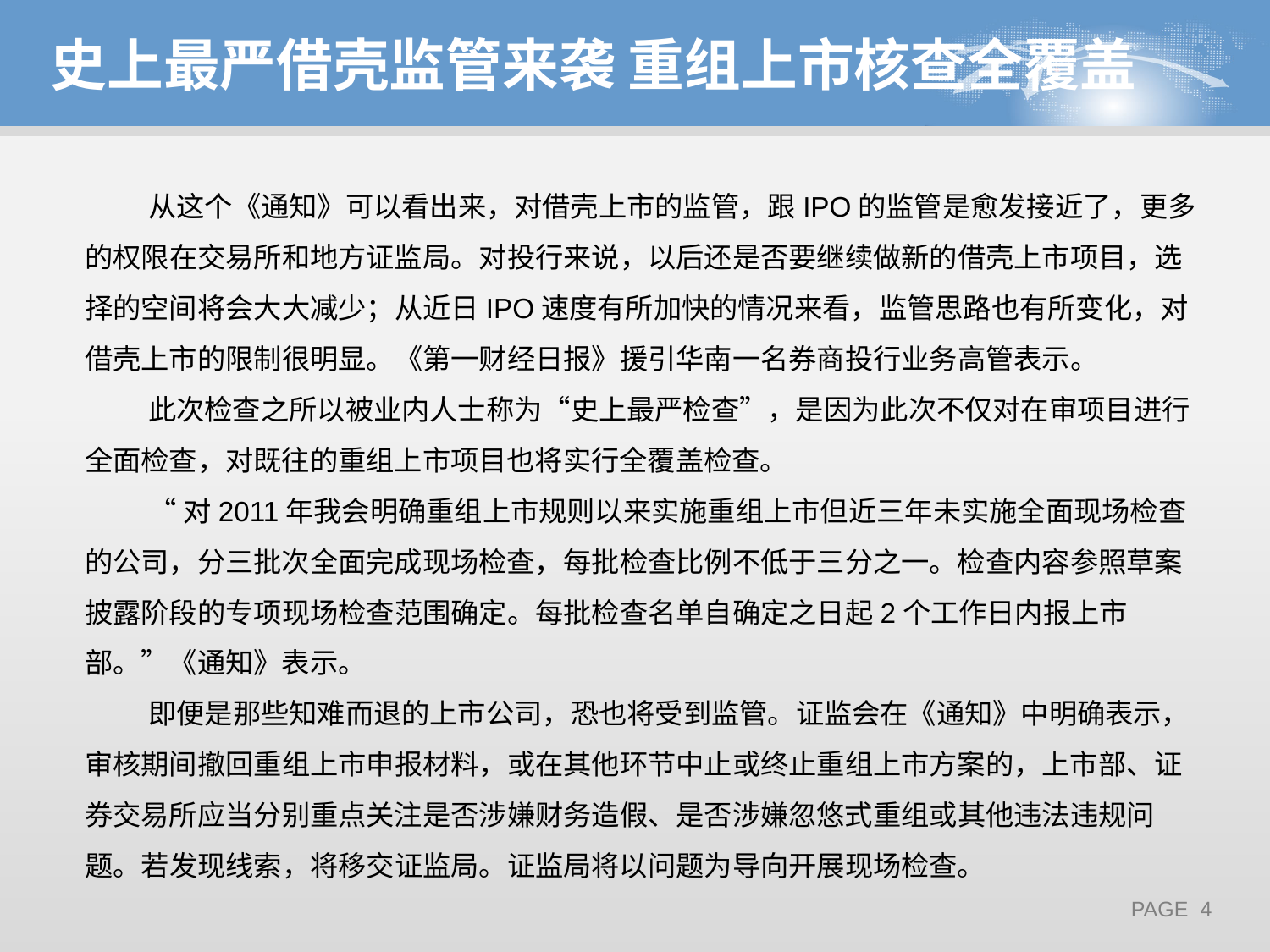

史上最严借壳监管来袭 重组上市核查全覆盖
从这个《通知》可以看出来，对借壳上市的监管，跟IPO的监管是愈发接近了，更多的权限在交易所和地方证监局。对投行来说，以后还是否要继续做新的借壳上市项目，选择的空间将会大大减少；从近日IPO速度有所加快的情况来看，监管思路也有所变化，对借壳上市的限制很明显。《第一财经日报》援引华南一名券商投行业务高管表示。
此次检查之所以被业内人士称为“史上最严检查”，是因为此次不仅对在审项目进行全面检查，对既往的重组上市项目也将实行全覆盖检查。
“对2011年我会明确重组上市规则以来实施重组上市但近三年未实施全面现场检查的公司，分三批次全面完成现场检查，每批检查比例不低于三分之一。检查内容参照草案披露阶段的专项现场检查范围确定。每批检查名单自确定之日起2个工作日内报上市部。”《通知》表示。
即便是那些知难而退的上市公司，恐也将受到监管。证监会在《通知》中明确表示，审核期间撤回重组上市申报材料，或在其他环节中止或终止重组上市方案的，上市部、证券交易所应当分别重点关注是否涉嫌财务造假、是否涉嫌忽悠式重组或其他违法违规问题。若发现线索，将移交证监局。证监局将以问题为导向开展现场检查。